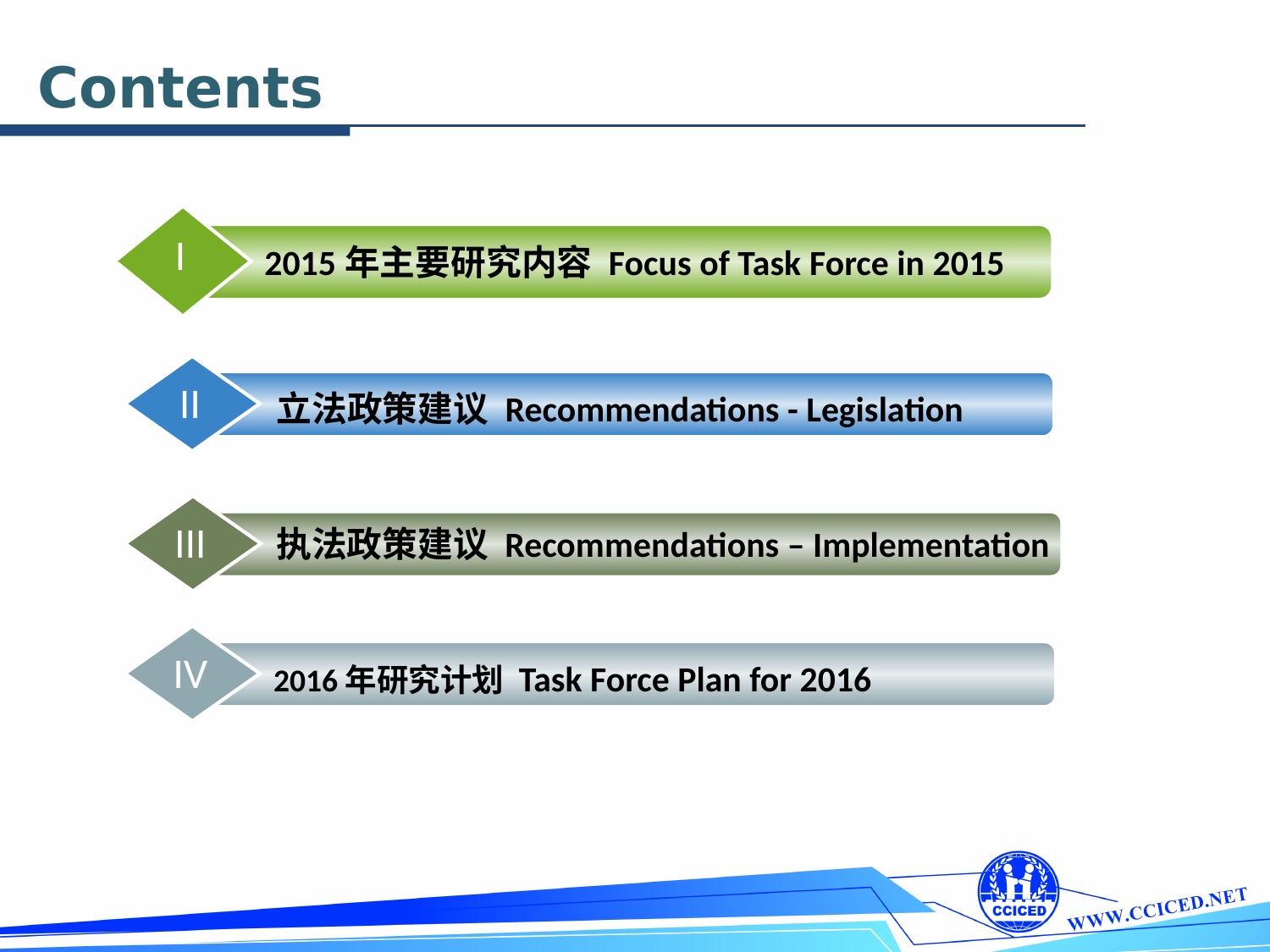

Contents

I

  2015年主要研究内容 Focus of Task Force in 2015

II

 立法政策建议 Recommendations - Legislation

III

执法政策建议 Recommendations – Implementation

IV

  2016年研究计划 Task Force Plan for 2016